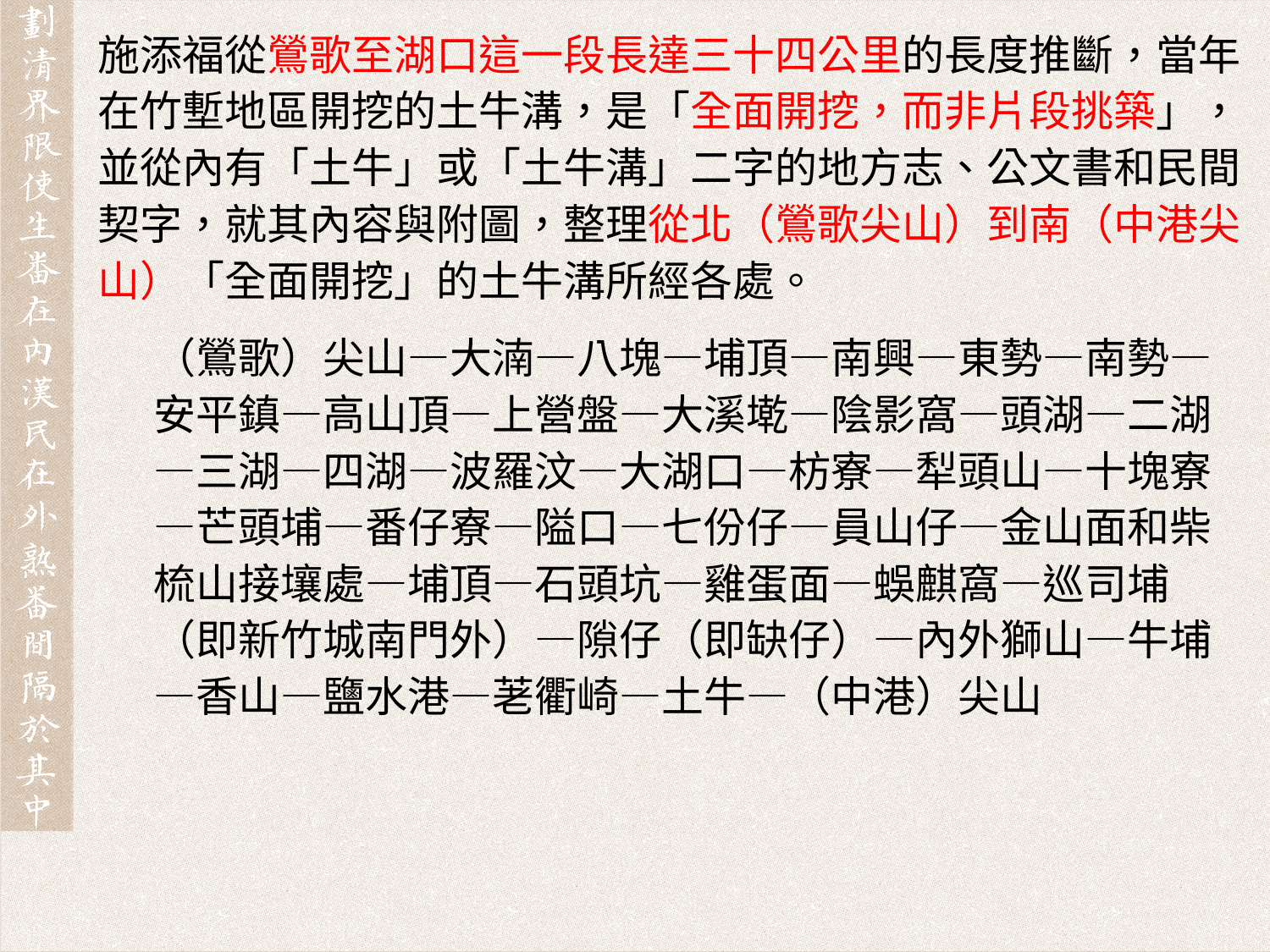

施添福從鶯歌至湖口這一段長達三十四公里的長度推斷，當年在竹塹地區開挖的土牛溝，是「全面開挖，而非片段挑築」，並從內有「土牛」或「土牛溝」二字的地方志、公文書和民間契字，就其內容與附圖，整理從北（鶯歌尖山）到南（中港尖山）「全面開挖」的土牛溝所經各處。
（鶯歌）尖山—大湳—八塊—埔頂—南興—東勢—南勢—安平鎮—高山頂—上營盤—大溪墘—陰影窩—頭湖—二湖—三湖—四湖—波羅汶—大湖口—枋寮—犁頭山—十塊寮—芒頭埔—番仔寮—隘口—七份仔—員山仔—金山面和柴梳山接壤處—埔頂—石頭坑—雞蛋面—蜈麒窩—巡司埔（即新竹城南門外）—隙仔（即缺仔）—內外獅山—牛埔—香山—鹽水港—荖衢崎—土牛—（中港）尖山